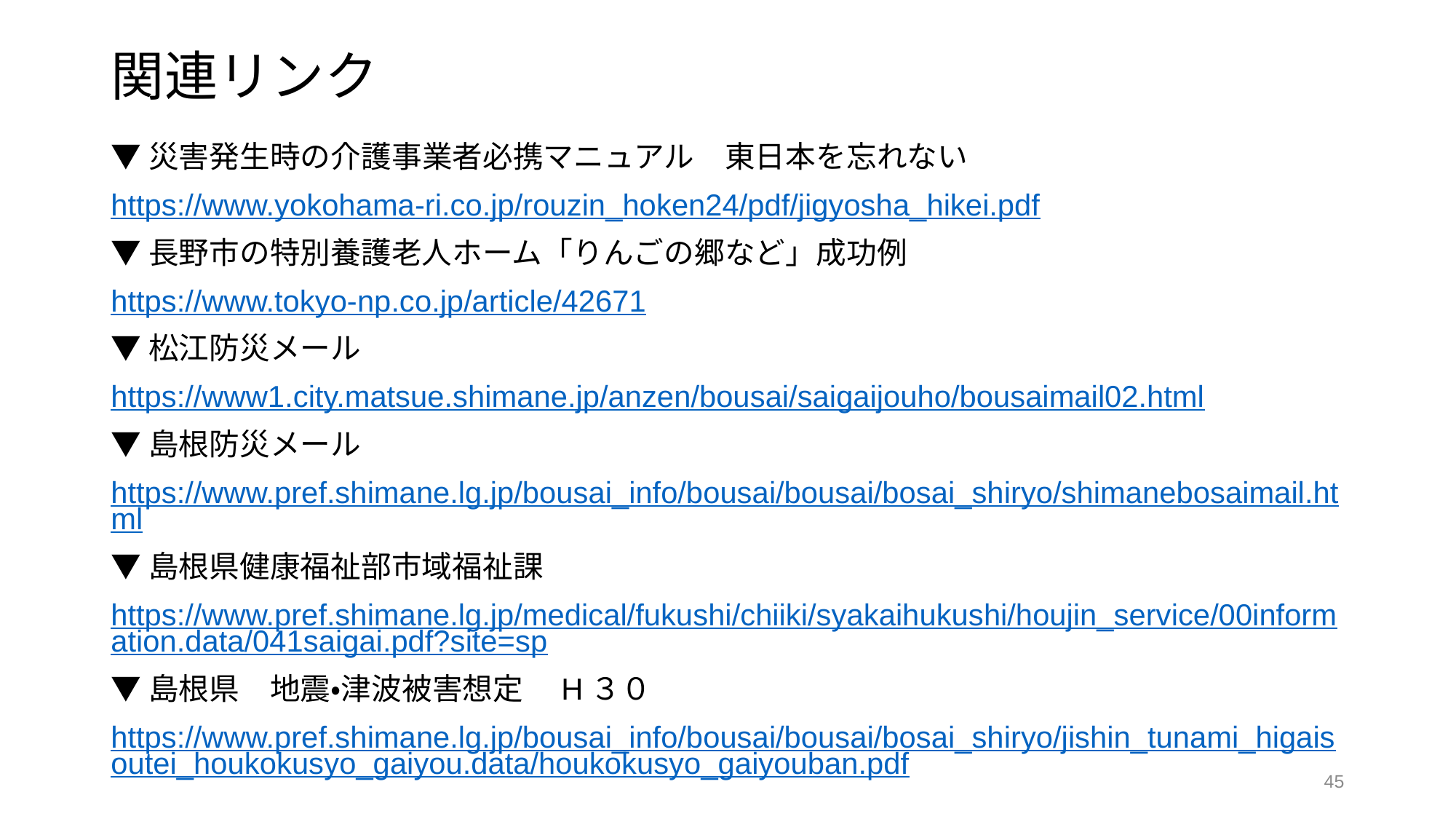

# 関連リンク
▼災害発生時の介護事業者必携マニュアル　東日本を忘れない
https://www.yokohama-ri.co.jp/rouzin_hoken24/pdf/jigyosha_hikei.pdf
▼長野市の特別養護老人ホーム「りんごの郷など」成功例
https://www.tokyo-np.co.jp/article/42671
▼松江防災メール
https://www1.city.matsue.shimane.jp/anzen/bousai/saigaijouho/bousaimail02.html
▼島根防災メール
https://www.pref.shimane.lg.jp/bousai_info/bousai/bousai/bosai_shiryo/shimanebosaimail.html
▼島根県健康福祉部市域福祉課
https://www.pref.shimane.lg.jp/medical/fukushi/chiiki/syakaihukushi/houjin_service/00information.data/041saigai.pdf?site=sp
▼島根県　地震・津波被害想定　H３０
https://www.pref.shimane.lg.jp/bousai_info/bousai/bousai/bosai_shiryo/jishin_tunami_higaisoutei_houkokusyo_gaiyou.data/houkokusyo_gaiyouban.pdf

45